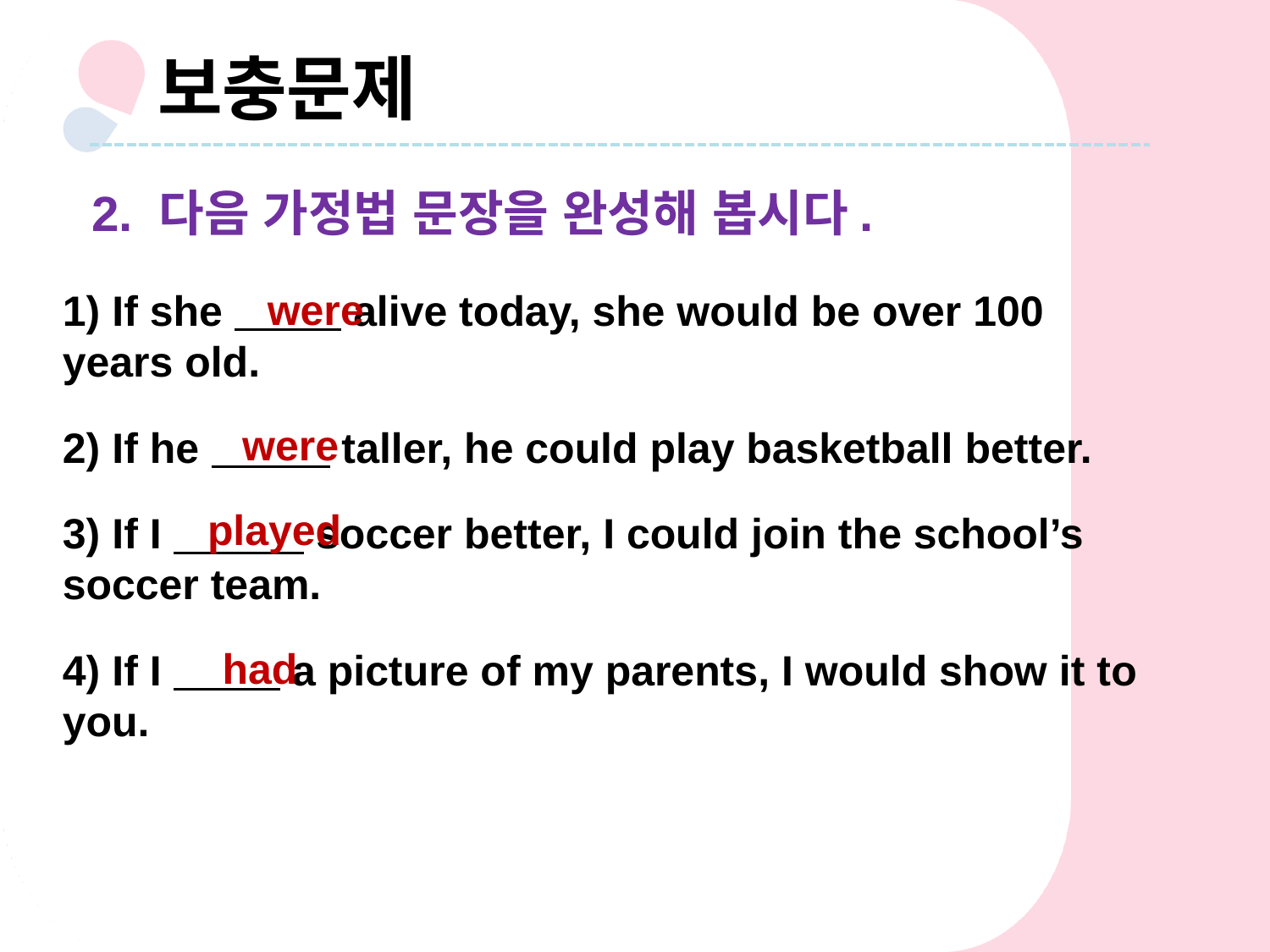

보충문제
2. 다음 가정법 문장을 완성해 봅시다.
were
1) If she           alive today, she would be over 100        years old.
2) If he            taller, he could play basketball better.
3) If I             soccer better, I could join the school’s soccer team.
4) If I           a picture of my parents, I would show it to you.
were
played
had